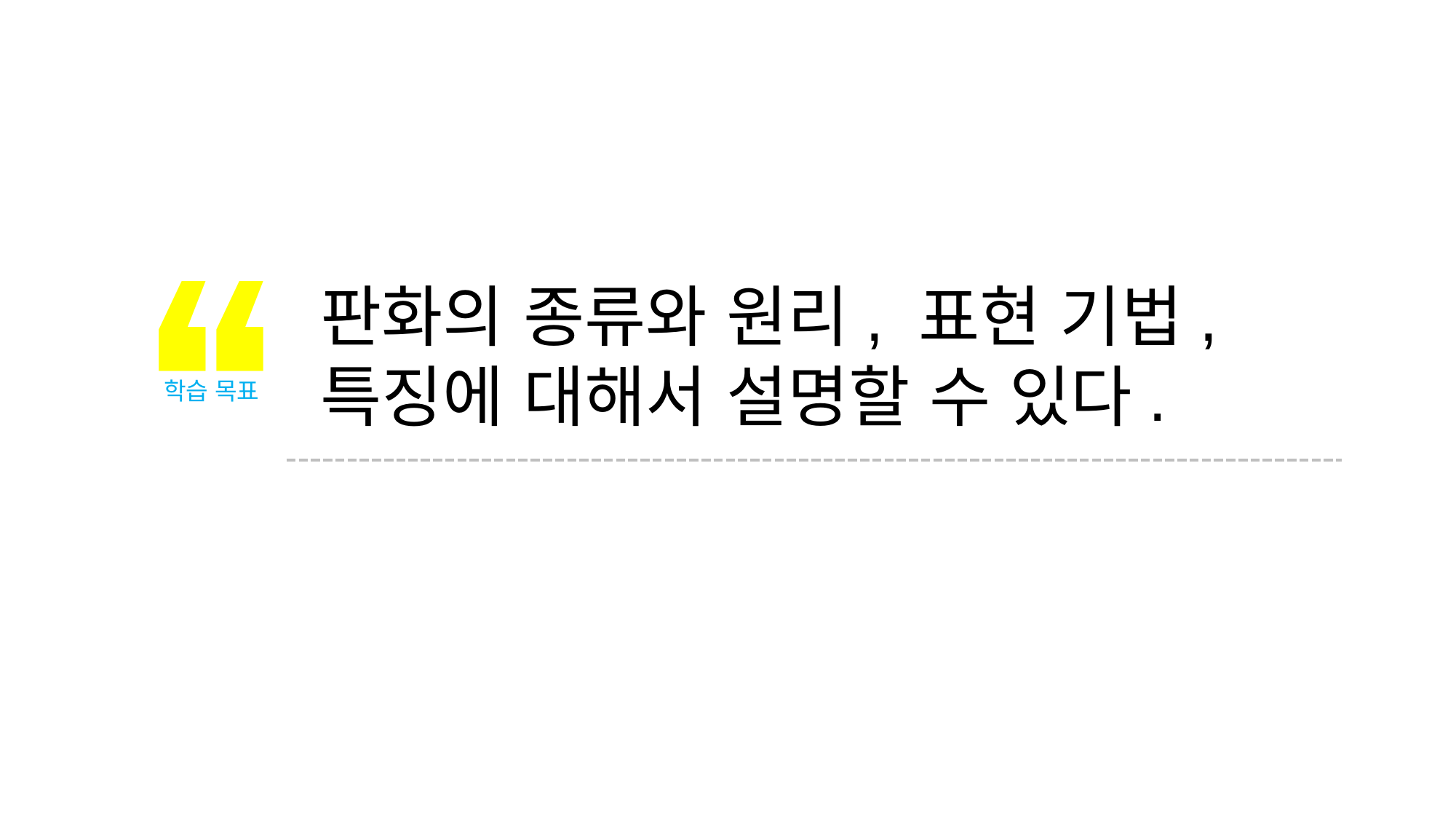

“
판화의 종류와 원리, 표현 기법, 특징에 대해서 설명할 수 있다.
학습 목표